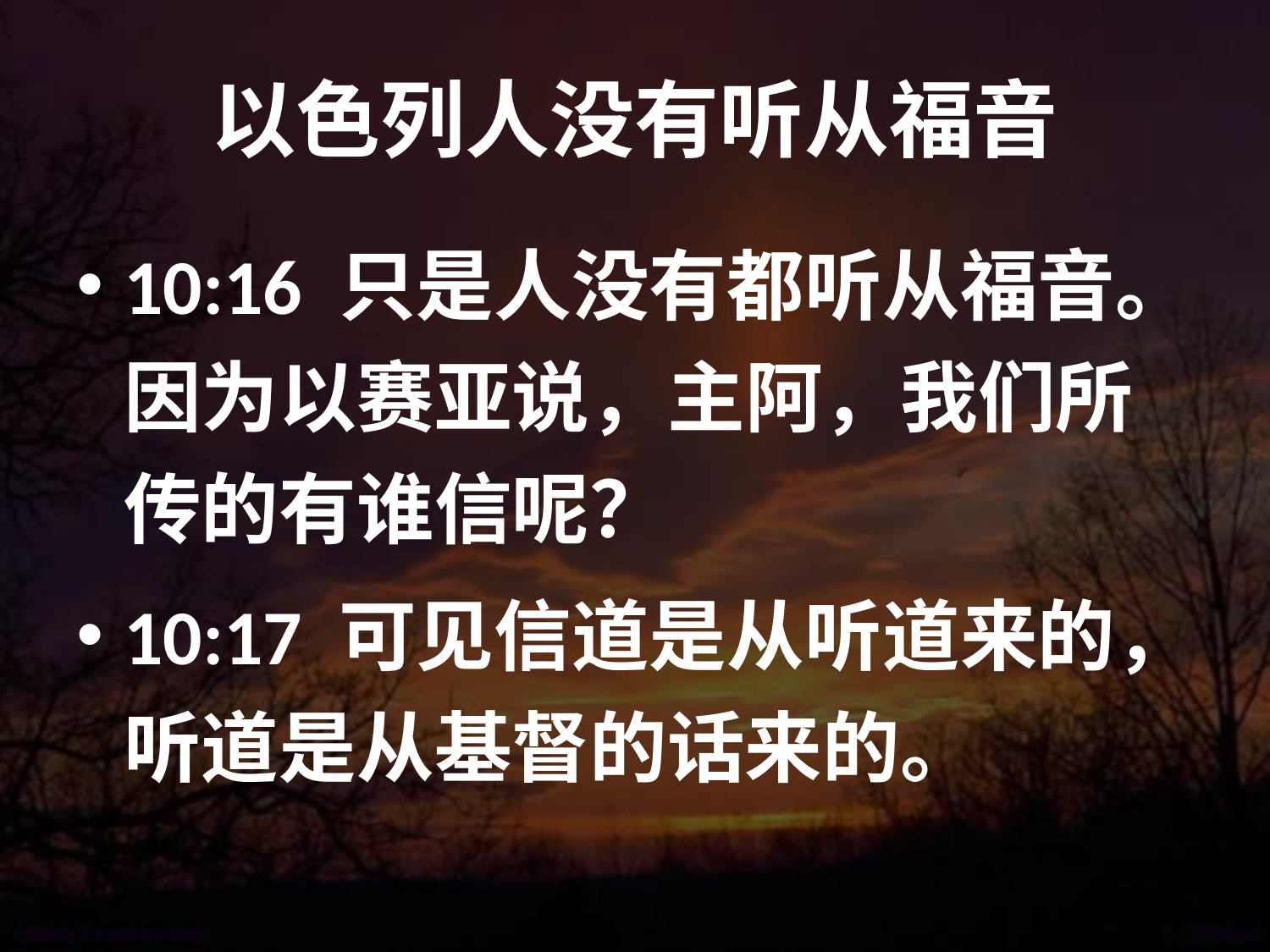

# 以色列人没有听从福音
10:16 只是人没有都听从福音。因为以赛亚说，主阿，我们所传的有谁信呢？
10:17 可见信道是从听道来的，听道是从基督的话来的。